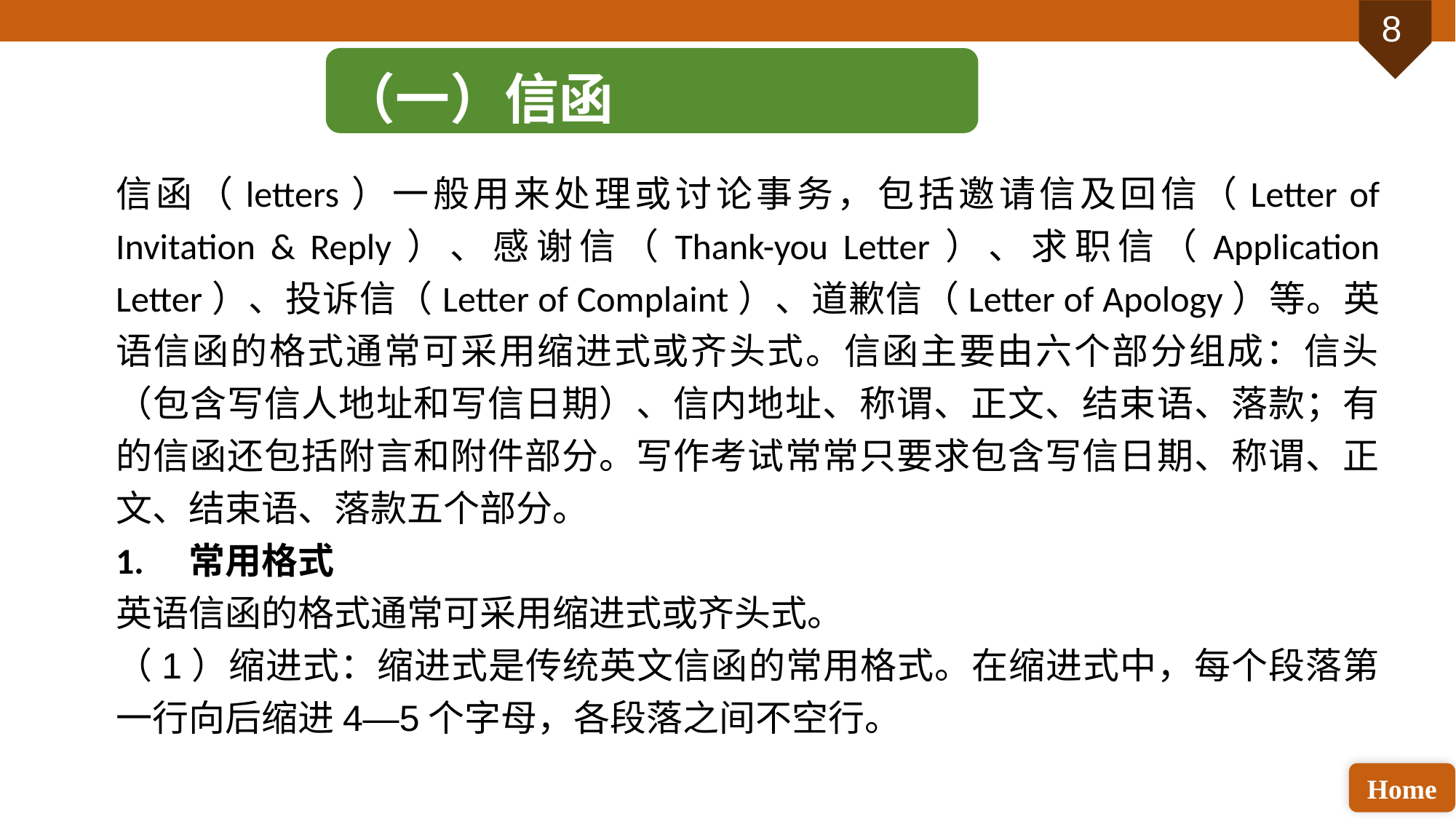

（一）信函
信函（letters）一般用来处理或讨论事务，包括邀请信及回信（Letter of Invitation & Reply）、感谢信（Thank-you Letter）、求职信（Application Letter）、投诉信（Letter of Complaint）、道歉信（Letter of Apology）等。英语信函的格式通常可采用缩进式或齐头式。信函主要由六个部分组成：信头（包含写信人地址和写信日期）、信内地址、称谓、正文、结束语、落款；有的信函还包括附言和附件部分。写作考试常常只要求包含写信日期、称谓、正文、结束语、落款五个部分。
1. 常用格式
英语信函的格式通常可采用缩进式或齐头式。
（1）缩进式：缩进式是传统英文信函的常用格式。在缩进式中，每个段落第一行向后缩进4—5个字母，各段落之间不空行。